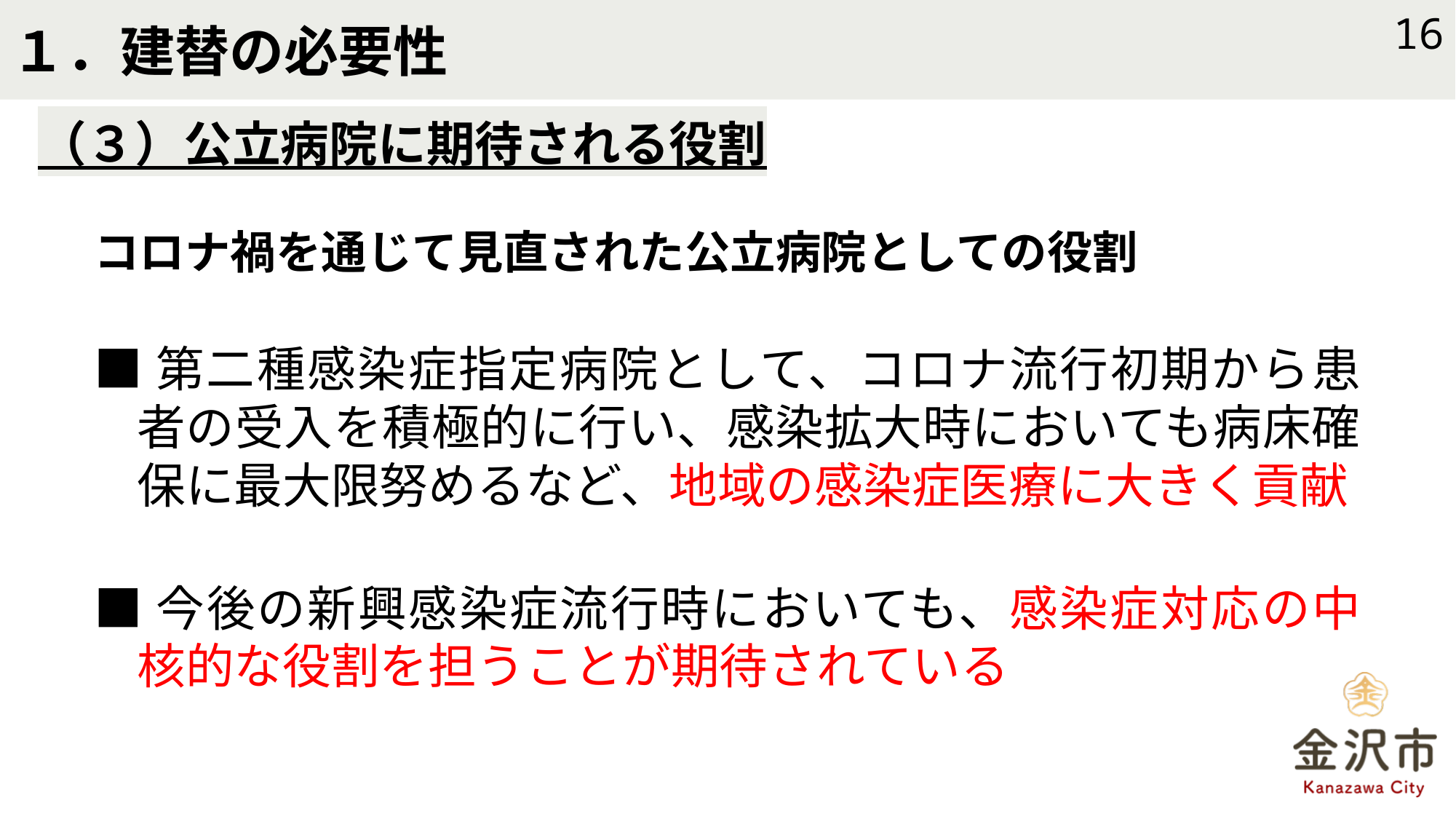

# １．建替の必要性
16
（３）公立病院に期待される役割
コロナ禍を通じて見直された公立病院としての役割

■第二種感染症指定病院として、コロナ流行初期から患者の受入を積極的に行い、感染拡大時においても病床確保に最大限努めるなど、地域の感染症医療に大きく貢献

■今後の新興感染症流行時においても、感染症対応の中核的な役割を担うことが期待されている